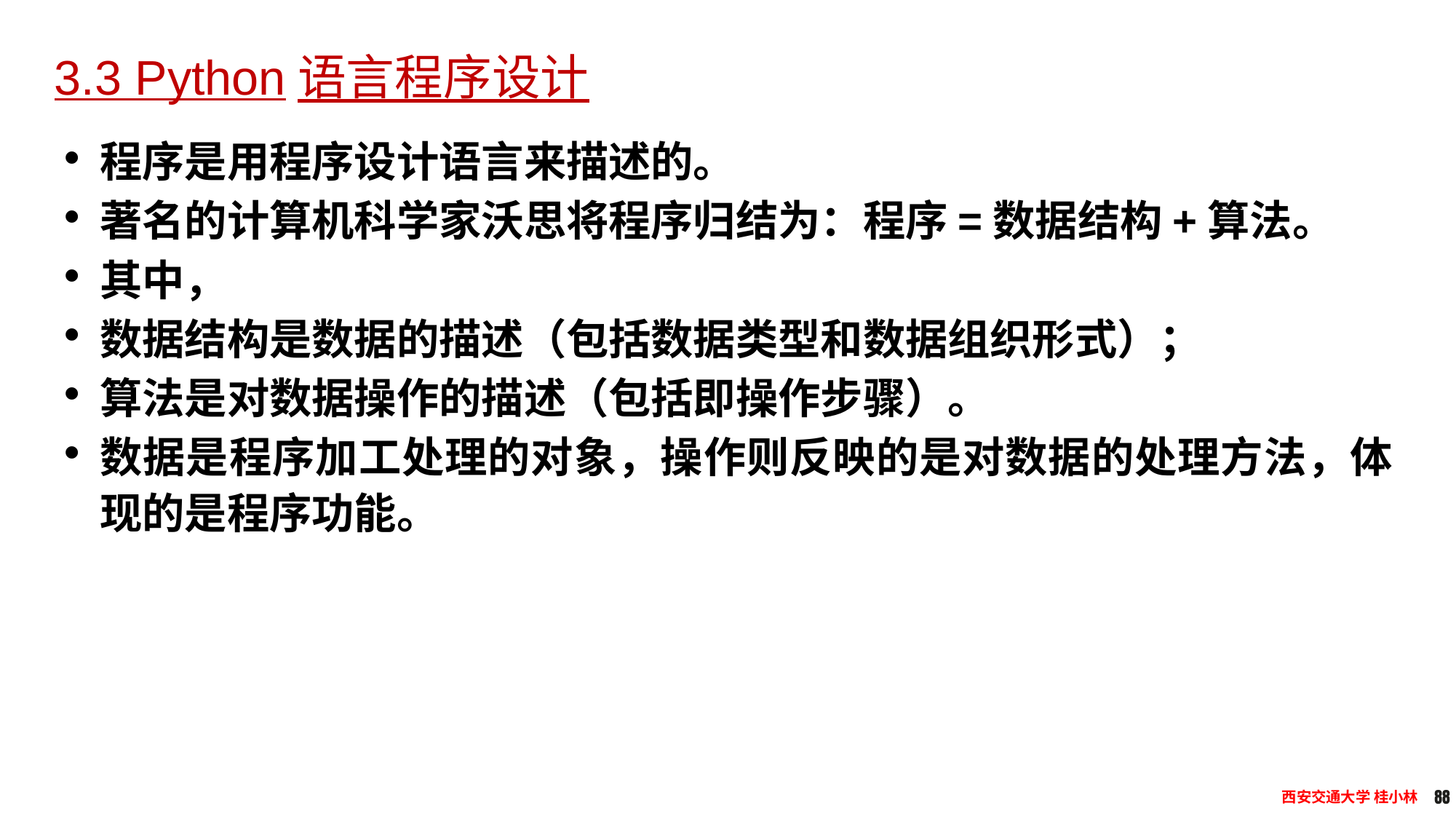

# 3.3 Python语言程序设计
程序是用程序设计语言来描述的。
著名的计算机科学家沃思将程序归结为：程序=数据结构+算法。
其中，
数据结构是数据的描述（包括数据类型和数据组织形式）；
算法是对数据操作的描述（包括即操作步骤）。
数据是程序加工处理的对象，操作则反映的是对数据的处理方法，体现的是程序功能。